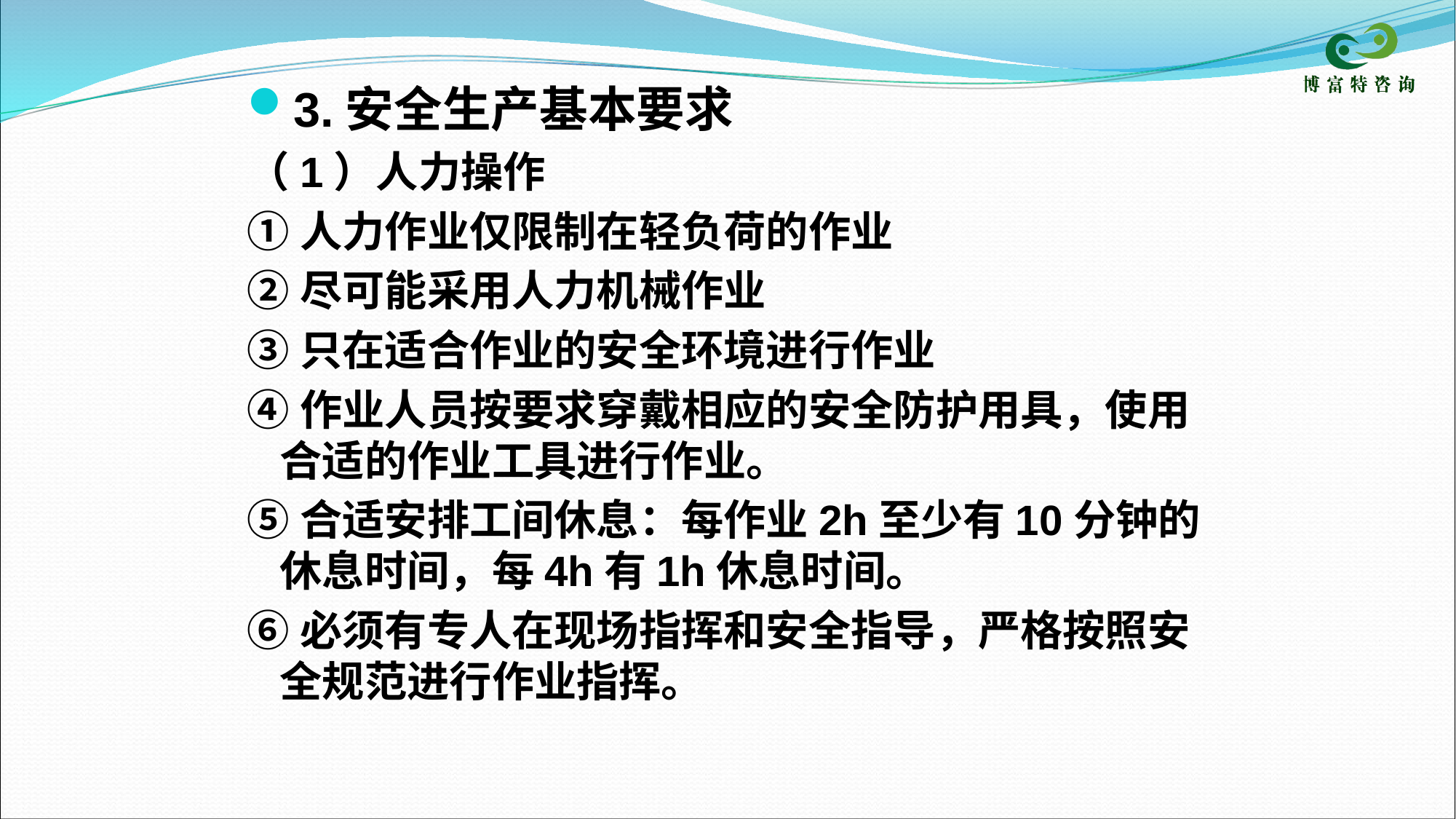

3.安全生产基本要求
（1）人力操作
①人力作业仅限制在轻负荷的作业
②尽可能采用人力机械作业
③只在适合作业的安全环境进行作业
④作业人员按要求穿戴相应的安全防护用具，使用合适的作业工具进行作业。
⑤合适安排工间休息：每作业2h至少有10分钟的休息时间，每4h有1h休息时间。
⑥必须有专人在现场指挥和安全指导，严格按照安全规范进行作业指挥。